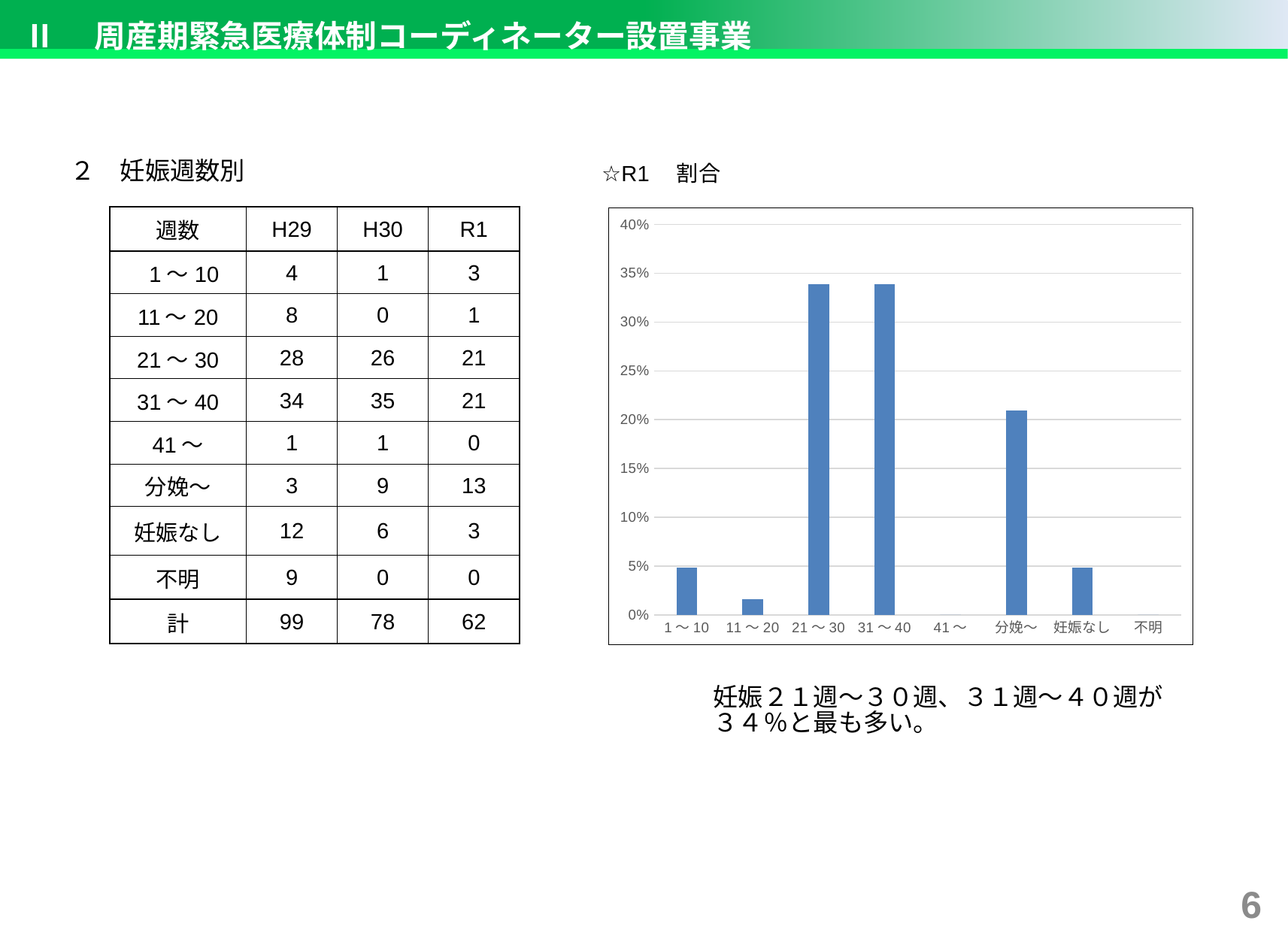

Ⅱ　周産期緊急医療体制コーディネーター設置事業
２　妊娠週数別
☆R1　割合
| 週数 | H29 | H30 | R1 |
| --- | --- | --- | --- |
| 1～10 | 4 | 1 | 3 |
| 11～20 | 8 | 0 | 1 |
| 21～30 | 28 | 26 | 21 |
| 31～40 | 34 | 35 | 21 |
| 41～ | 1 | 1 | 0 |
| 分娩～ | 3 | 9 | 13 |
| 妊娠なし | 12 | 6 | 3 |
| 不明 | 9 | 0 | 0 |
| 計 | 99 | 78 | 62 |

### Chart

| Category |  |
|---|---|
| 1～10 | 0.04838709677419355 |
| 11～20 | 0.016129032258064516 |
| 21～30 | 0.3387096774193548 |
| 31～40 | 0.3387096774193548 |
| 41～ | 0.0 |
| 分娩～ | 0.20967741935483872 |
| 妊娠なし | 0.04838709677419355 |
| 不明 | 0.0 |
妊娠２１週～３０週、３１週～４０週が
３４％と最も多い。
6